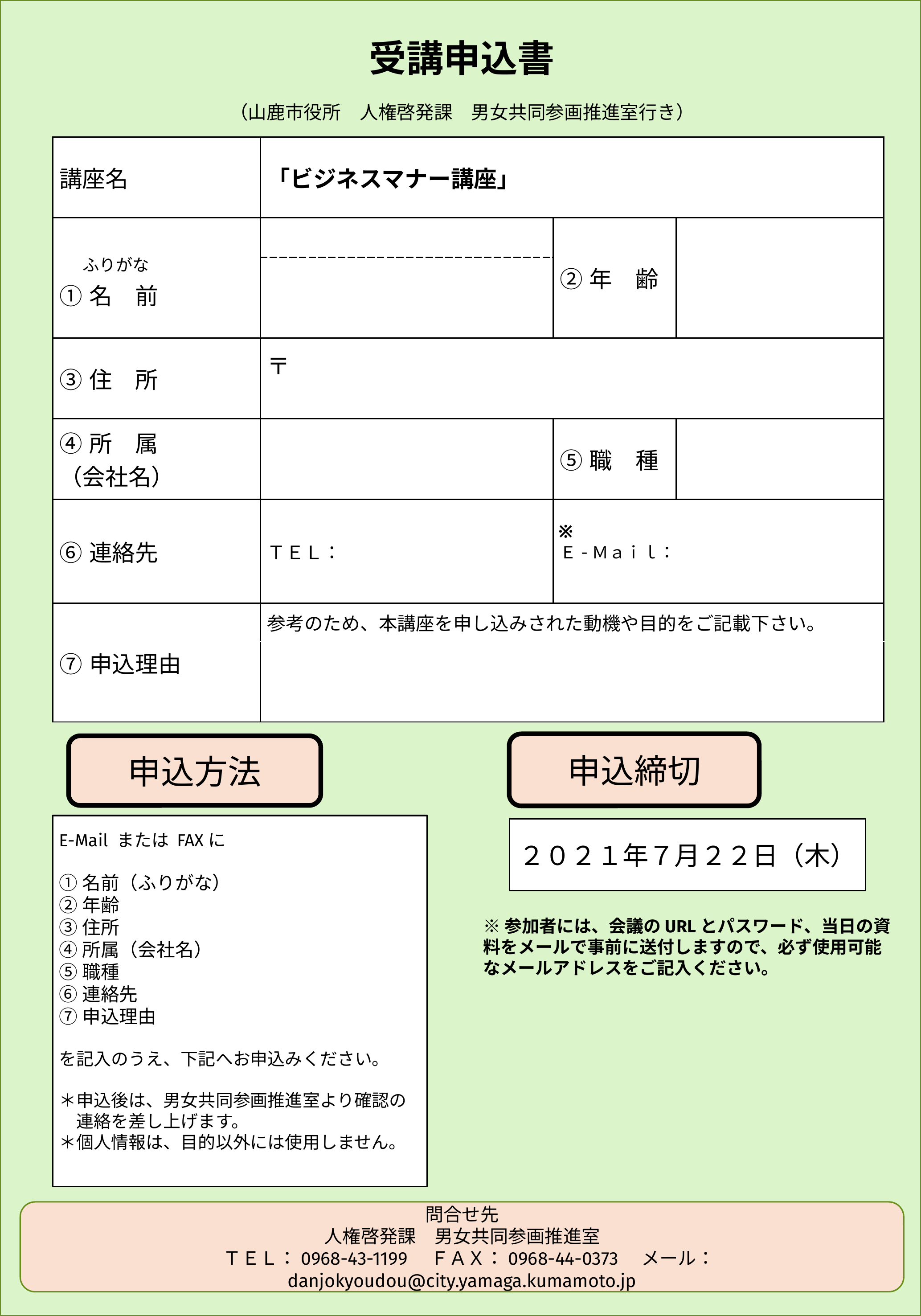

受講申込書

（山鹿市役所　人権啓発課　男女共同参画推進室行き）
| 講座名 | 「ビジネスマナー講座」 |  |  |
| --- | --- | --- | --- |
| ふりがな ①名　前 |  | ②年　齢 |  |
|  |  |  |  |
| ③住　所 | 〒 |  |  |
| ④所　属 （会社名） |  | ⑤職　種 |  |
| ⑥連絡先 | ＴＥＬ： | Ｅ-Ｍａｉｌ： |  |
| ⑦申込理由 | 参考のため、本講座を申し込みされた動機や目的をご記載下さい。 |  |  |
|  |  |  |  |
※
申込締切
申込方法
E-Mail または FAXに

①名前（ふりがな）
②年齢
③住所
④所属（会社名）
⑤職種
⑥連絡先
⑦申込理由

を記入のうえ、下記へお申込みください。

＊申込後は、男女共同参画推進室より確認の
　連絡を差し上げます。
＊個人情報は、目的以外には使用しません。

２０２１年７月２２日（木）

※参加者には、会議のURLとパスワード、当日の資料をメールで事前に送付しますので、必ず使用可能なメールアドレスをご記入ください。
問合せ先
　人権啓発課　男女共同参画推進室
　ＴＥＬ：0968-43-1199　ＦＡＸ：0968-44-0373　メール：danjokyoudou@city.yamaga.kumamoto.jp